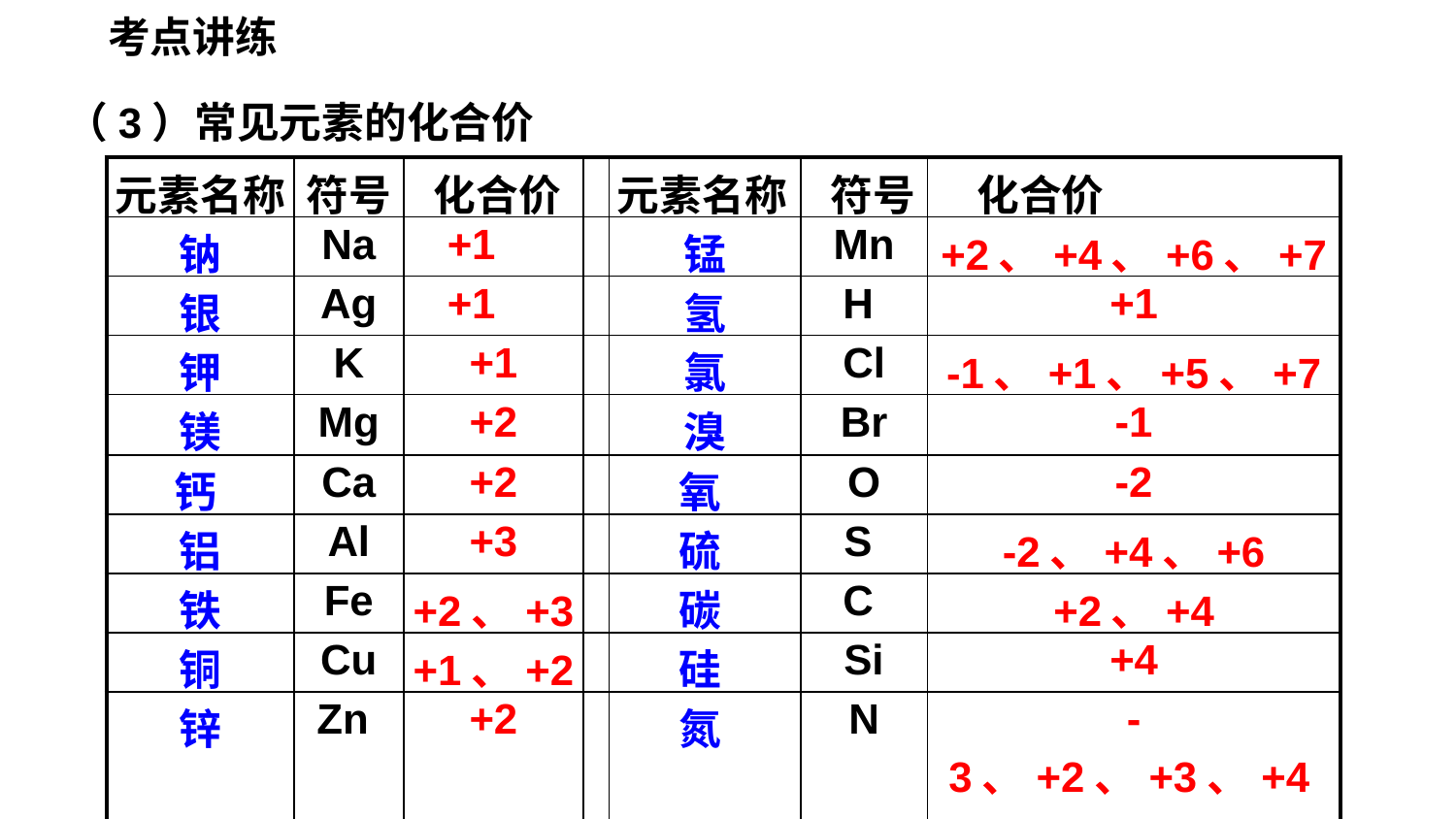

考点讲练
（3）常见元素的化合价
| 元素名称 | 符号 | 化合价 |  | 元素名称 | 符号 | 化合价 |
| --- | --- | --- | --- | --- | --- | --- |
| 钠 | Na | +1 |  | 锰 | Mn | +2、+4、+6、+7 |
| 银 | Ag | +1 |  | 氢 | H | +1 |
| 钾 | K | +1 |  | 氯 | Cl | -1、+1、+5、+7 |
| 镁 | Mg | +2 |  | 溴 | Br | -1 |
| 钙 | Ca | +2 |  | 氧 | O | -2 |
| 铝 | Al | +3 |  | 硫 | S | -2、+4、+6 |
| 铁 | Fe | +2、+3 |  | 碳 | C | +2、+4 |
| 铜 | Cu | +1、+2 |  | 硅 | Si | +4 |
| 锌 | Zn | +2 |  | 氮 | N | -3、+2、+3、+4、+5 |
| 钡 | Ba | +2 |  | 磷 | P | -3、+3、+5 |